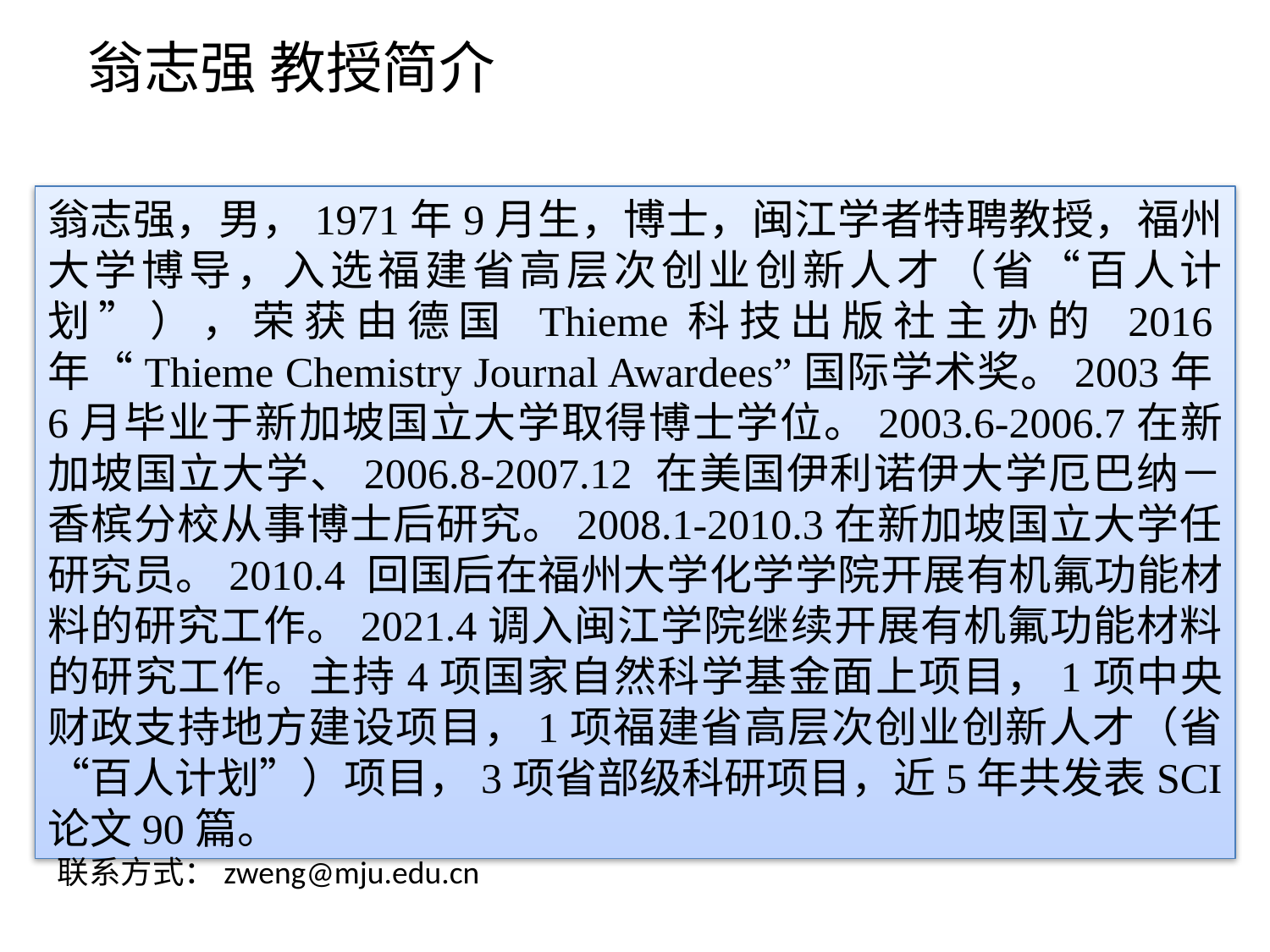

翁志强 教授简介
翁志强，男，1971年9月生，博士，闽江学者特聘教授，福州大学博导，入选福建省高层次创业创新人才（省“百人计划”），荣获由德国 Thieme科技出版社主办的 2016年“Thieme Chemistry Journal Awardees”国际学术奖。2003年6月毕业于新加坡国立大学取得博士学位。2003.6-2006.7在新加坡国立大学、2006.8-2007.12 在美国伊利诺伊大学厄巴纳－香槟分校从事博士后研究。2008.1-2010.3在新加坡国立大学任研究员。2010.4 回国后在福州大学化学学院开展有机氟功能材料的研究工作。2021.4调入闽江学院继续开展有机氟功能材料的研究工作。主持4项国家自然科学基金面上项目，1项中央财政支持地方建设项目，1项福建省高层次创业创新人才（省“百人计划”）项目，3项省部级科研项目，近5年共发表SCI论文90篇。
联系方式：zweng@mju.edu.cn